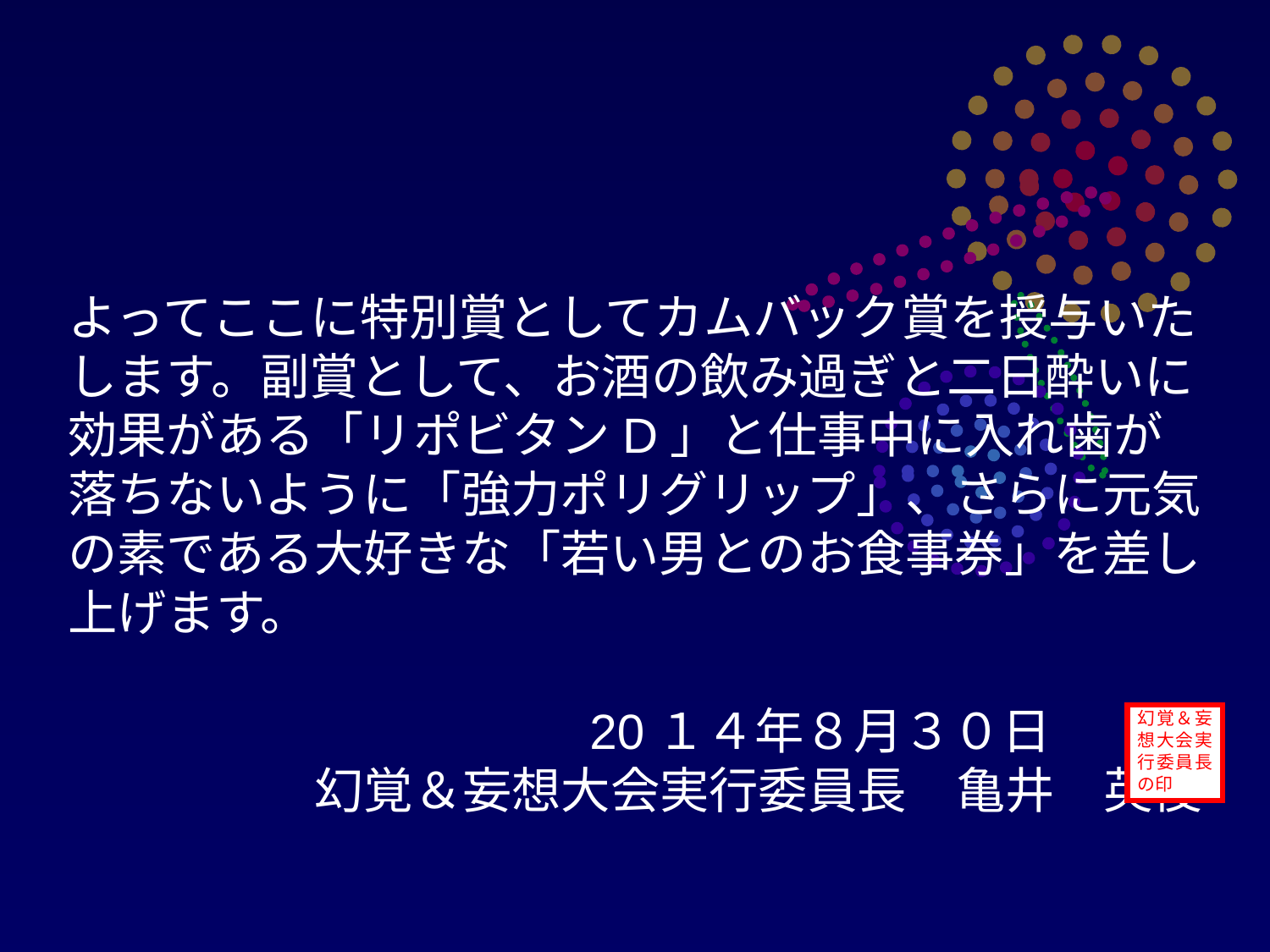

よってここに特別賞としてカムバック賞を授与いたします。副賞として、お酒の飲み過ぎと二日酔いに効果がある「リポビタンD」と仕事中に入れ歯が落ちないように「強力ポリグリップ」、さらに元気の素である大好きな「若い男とのお食事券」を差し上げます。

20１４年８月３０日
　　　　　幻覚＆妄想大会実行委員長　亀井　英俊
幻覚＆妄想大会実行委員長の印